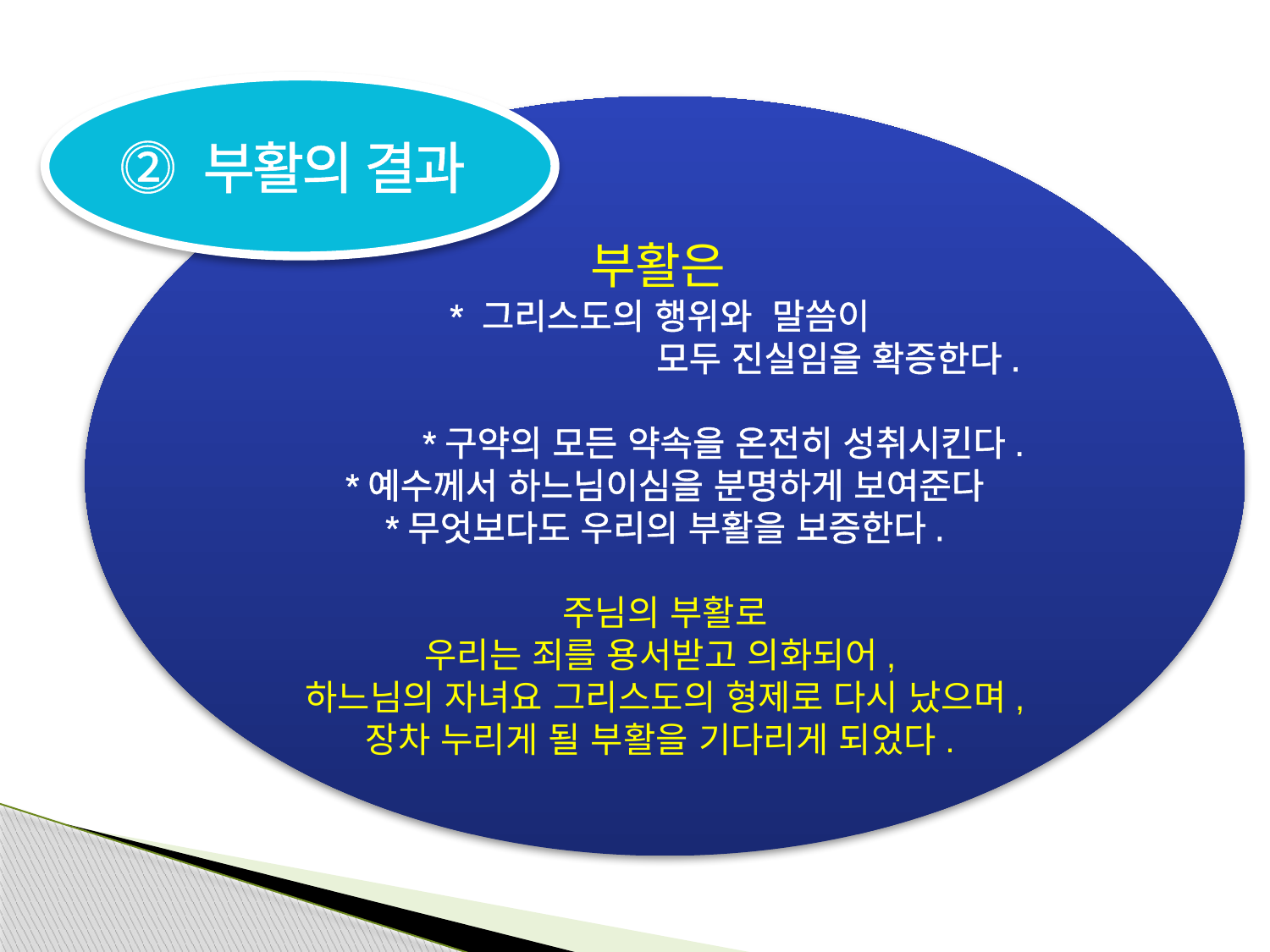

⓶ 부활의 결과

부활은
* 그리스도의 행위와  말씀이
                                  모두 진실임을 확증한다.

            *구약의 모든 약속을 온전히 성취시킨다.
*예수께서 하느님이심을 분명하게 보여준다
*무엇보다도 우리의 부활을 보증한다.

주님의 부활로
우리는 죄를 용서받고 의화되어,
하느님의 자녀요 그리스도의 형제로 다시 났으며,
장차 누리게 될 부활을 기다리게 되었다.